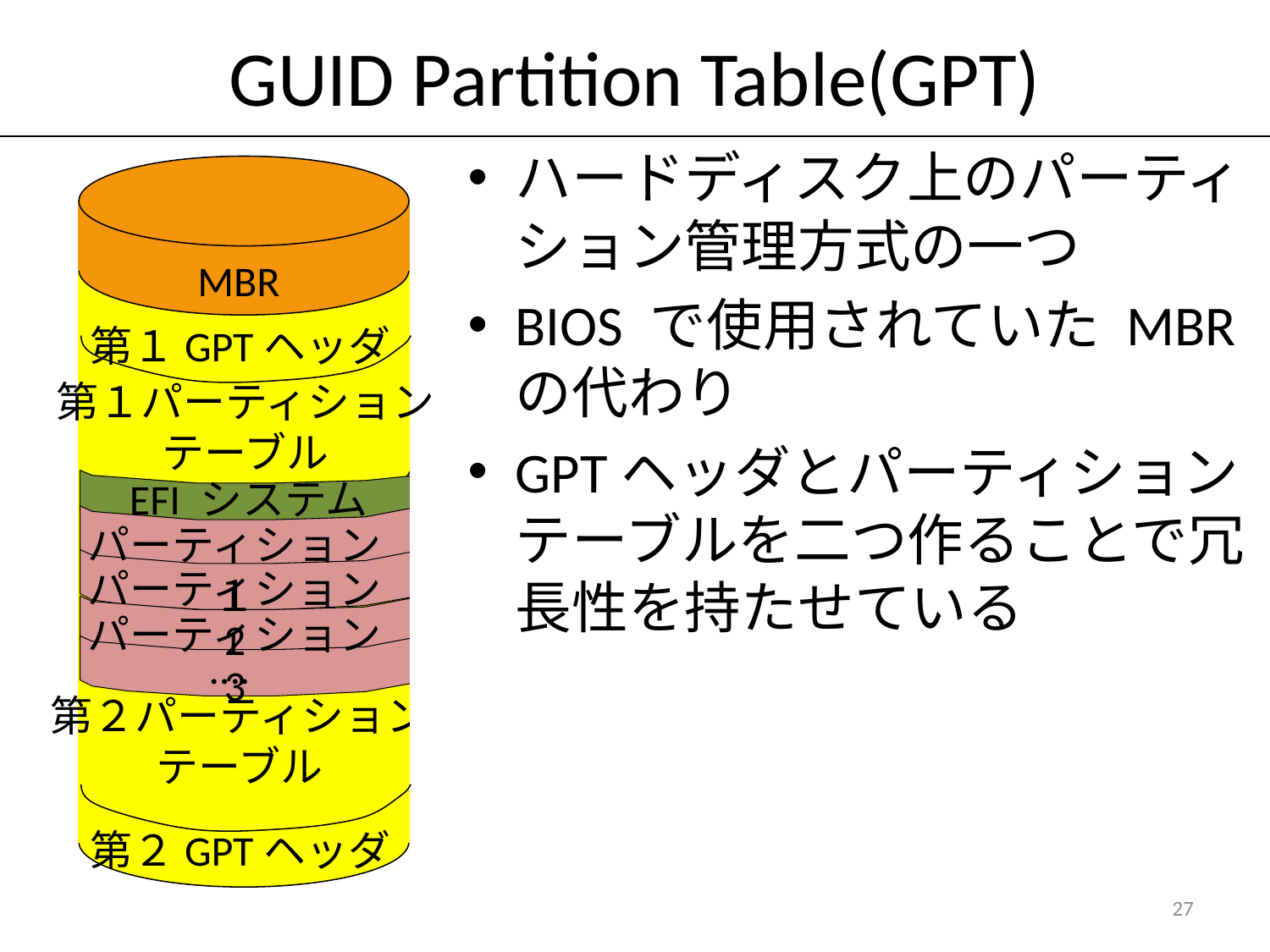

# GUID Partition Table(GPT)
ハードディスク上のパーティション管理方式の一つ
BIOS で使用されていた MBR の代わり
GPTヘッダとパーティションテーブルを二つ作ることで冗長性を持たせている

MBR
第１GPTヘッダ

第１パーティション
テーブル

第２パーティション
テーブル

第２GPTヘッダ

     EFI システム
パーティション１

パーティション2

パーティション3

….
27